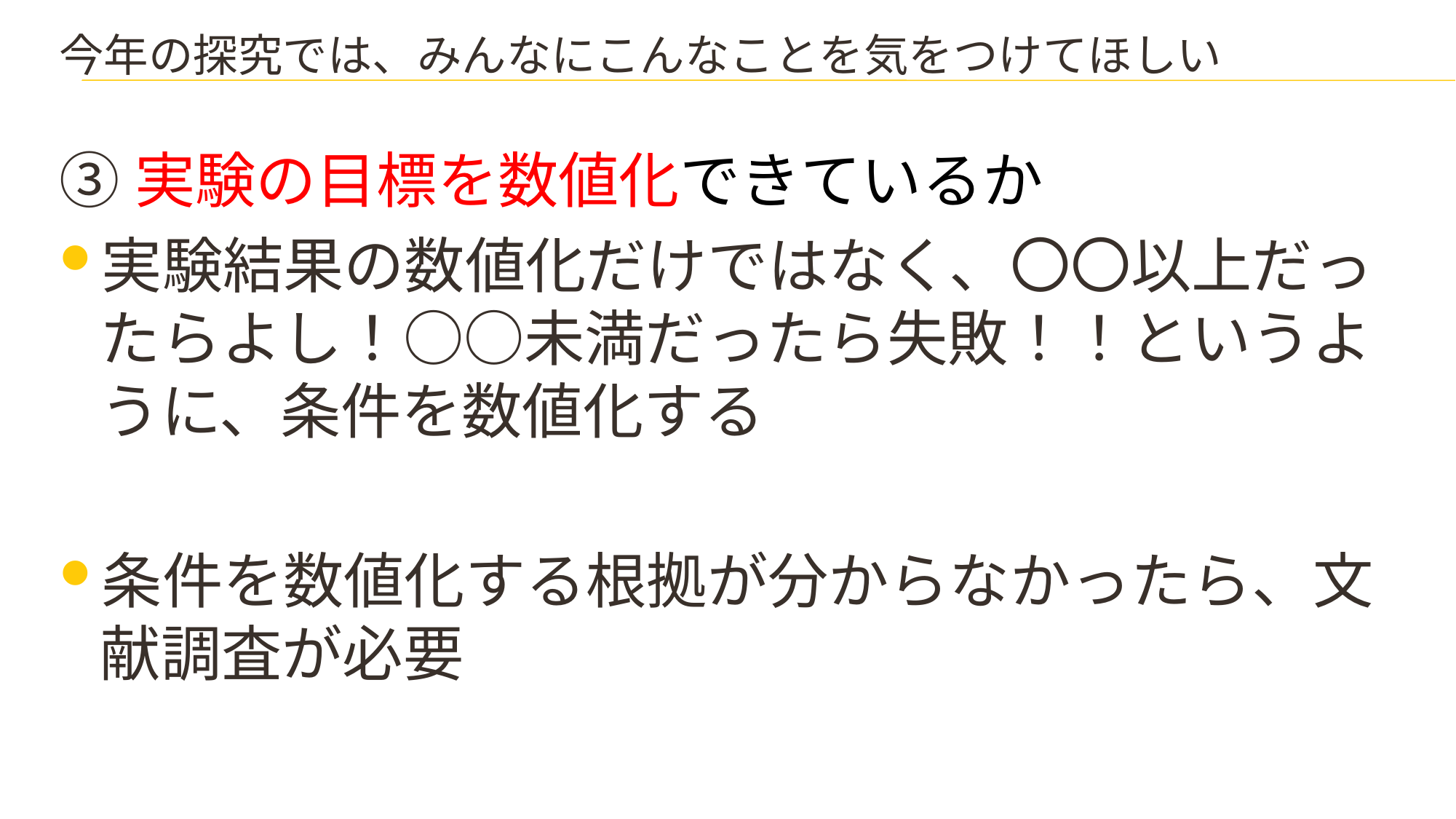

# 今年の探究では、みんなにこんなことを気をつけてほしい
③実験の目標を数値化できているか
実験結果の数値化だけではなく、〇〇以上だったらよし！○○未満だったら失敗！！というように、条件を数値化する

条件を数値化する根拠が分からなかったら、文献調査が必要